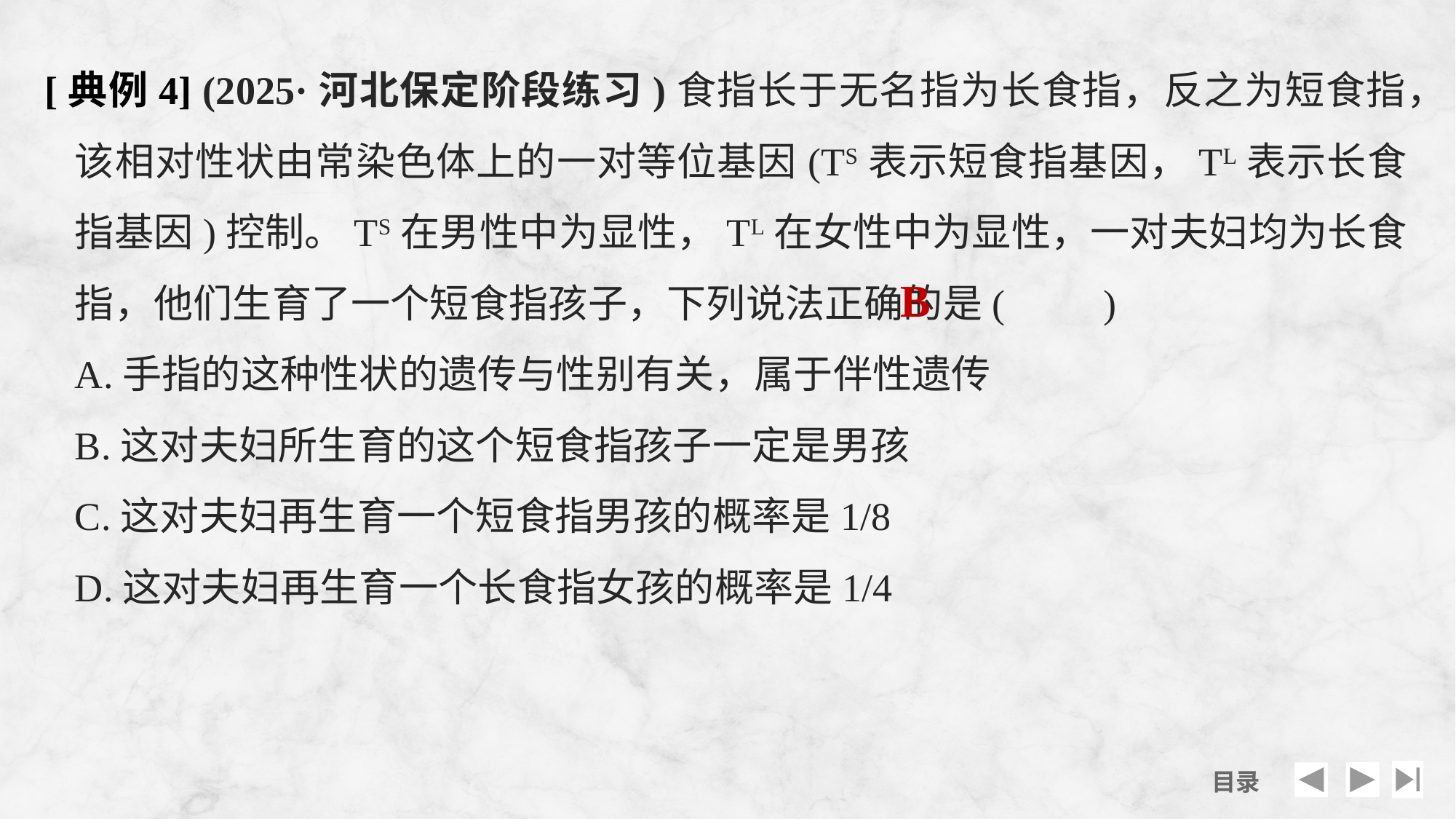

[典例4] (2025·河北保定阶段练习)食指长于无名指为长食指，反之为短食指，该相对性状由常染色体上的一对等位基因(TS表示短食指基因，TL表示长食指基因)控制。TS在男性中为显性，TL在女性中为显性，一对夫妇均为长食指，他们生育了一个短食指孩子，下列说法正确的是(　　)
A.手指的这种性状的遗传与性别有关，属于伴性遗传
B.这对夫妇所生育的这个短食指孩子一定是男孩
C.这对夫妇再生育一个短食指男孩的概率是1/8
D.这对夫妇再生育一个长食指女孩的概率是1/4
B